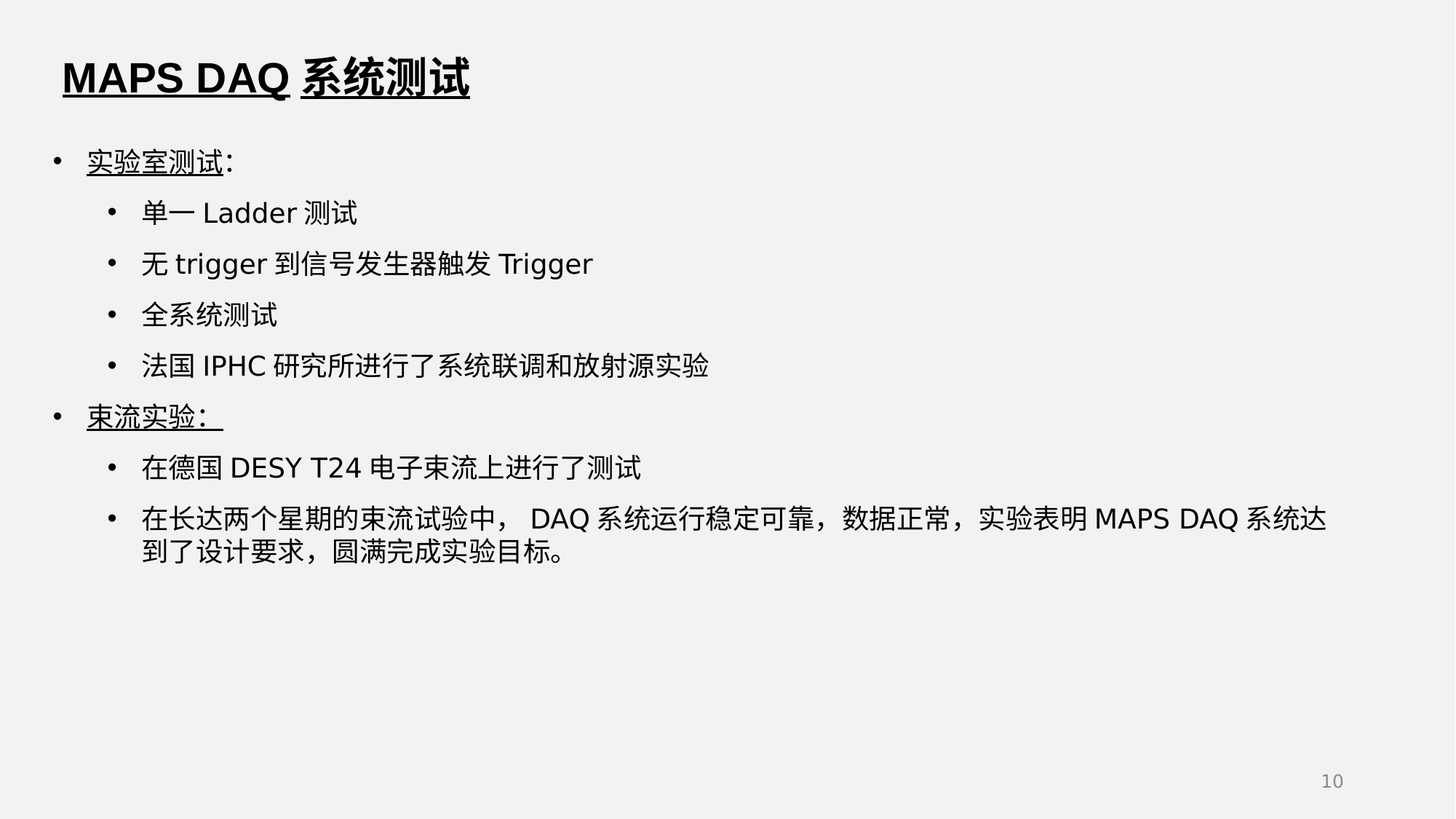

MAPS DAQ系统测试
实验室测试：
单一Ladder测试
无trigger到信号发生器触发Trigger
全系统测试
法国IPHC研究所进行了系统联调和放射源实验
束流实验：
在德国DESY T24电子束流上进行了测试
在长达两个星期的束流试验中，DAQ系统运行稳定可靠，数据正常，实验表明MAPS DAQ系统达到了设计要求，圆满完成实验目标。

10